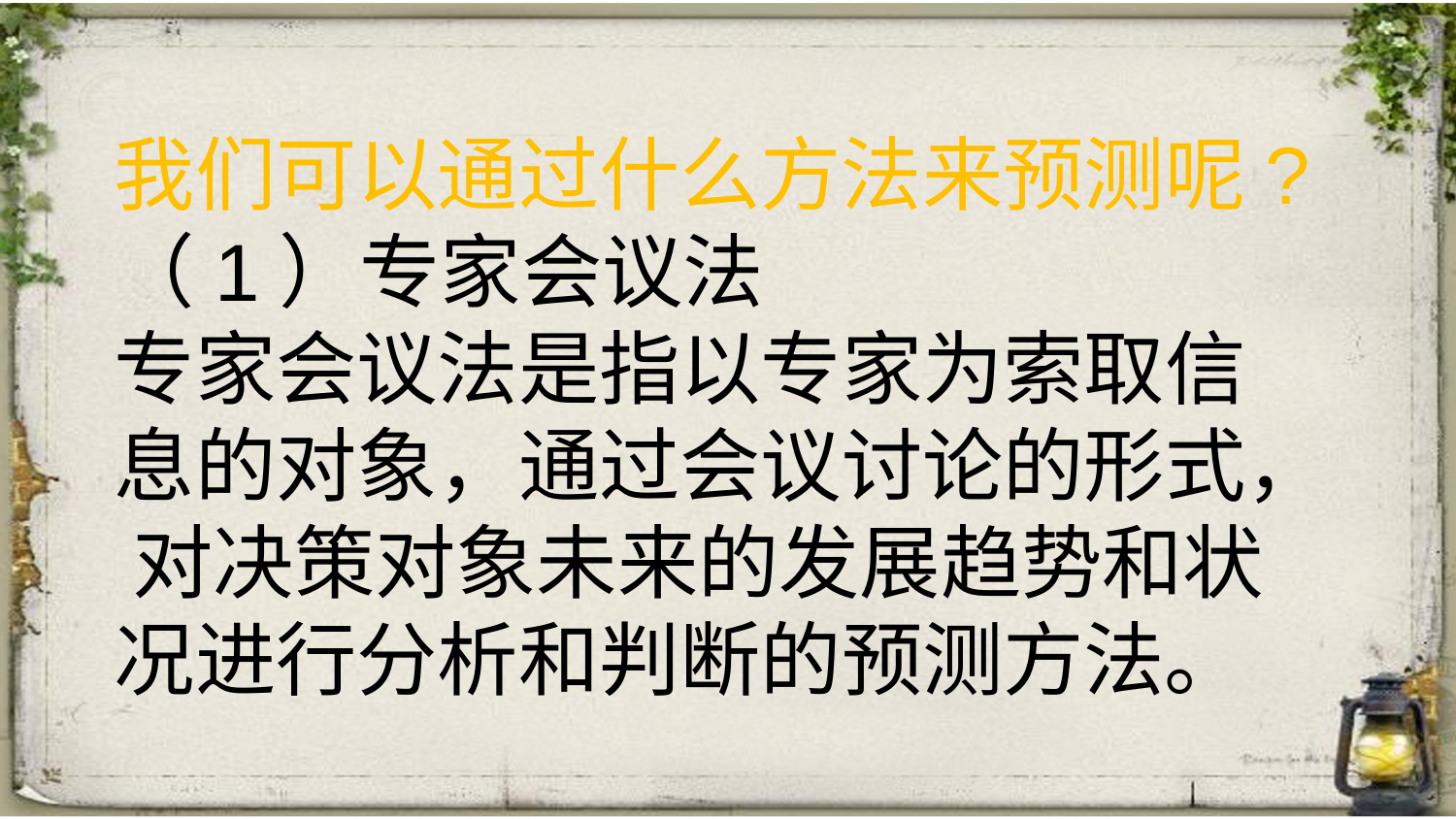

我们可以通过什么方法来预测呢?
（1）专家会议法
专家会议法是指以专家为索取信息的对象，通过会议讨论的形式， 对决策对象未来的发展趋势和状况进行分析和判断的预测方法。